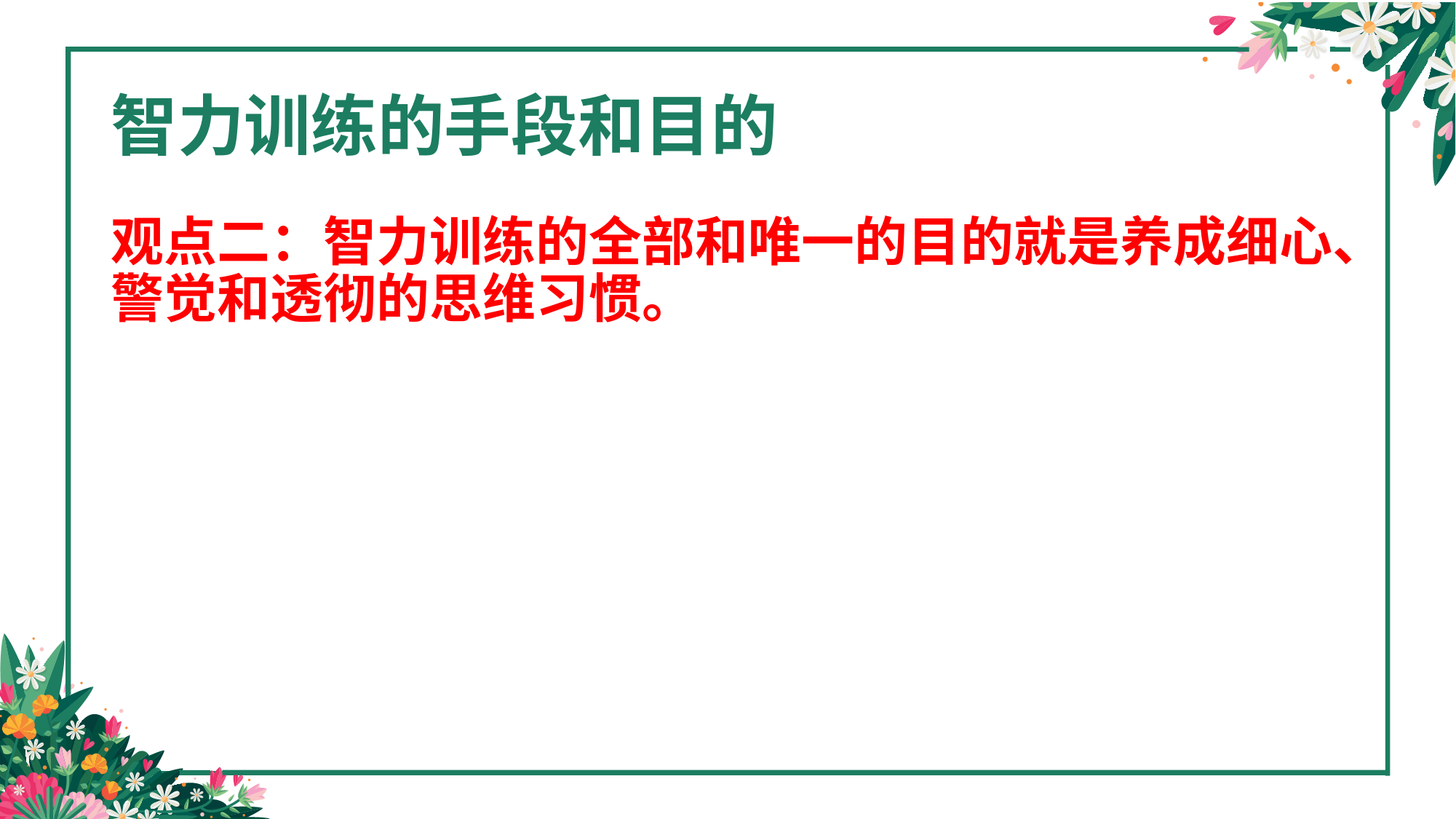

# 智力训练的手段和目的
观点二：智力训练的全部和唯一的目的就是养成细心、警觉和透彻的思维习惯。